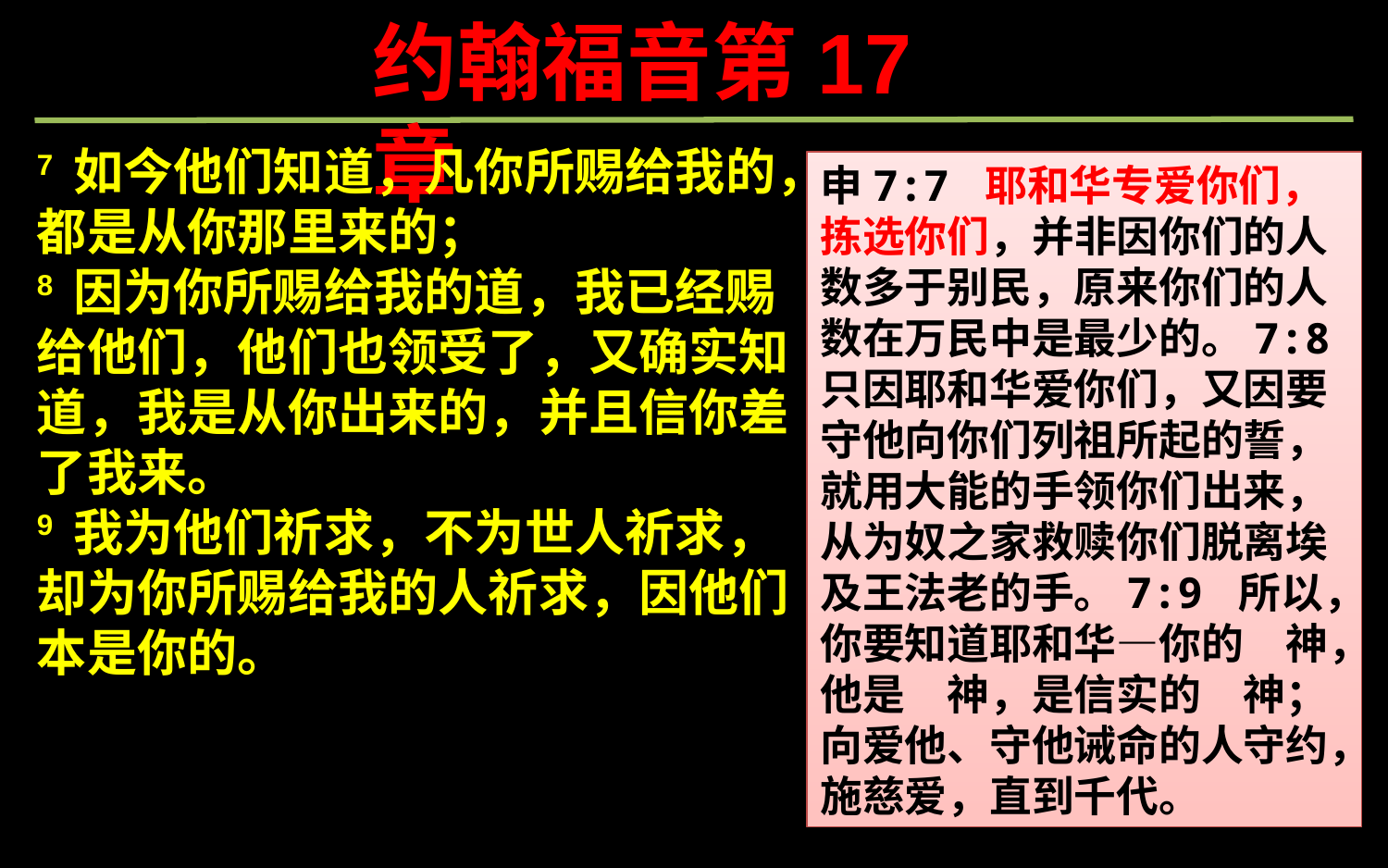

约翰福音第17章
7 如今他们知道，凡你所赐给我的，都是从你那里来的；
8 因为你所赐给我的道，我已经赐给他们，他们也领受了，又确实知道，我是从你出来的，并且信你差了我来。
9 我为他们祈求，不为世人祈求，却为你所赐给我的人祈求，因他们本是你的。
申7:7 耶和华专爱你们，拣选你们，并非因你们的人数多于别民，原来你们的人数在万民中是最少的。7:8 只因耶和华爱你们，又因要守他向你们列祖所起的誓，就用大能的手领你们出来，从为奴之家救赎你们脱离埃及王法老的手。7:9 所以，你要知道耶和华―你的　神，他是　神，是信实的　神；向爱他、守他诫命的人守约，施慈爱，直到千代。